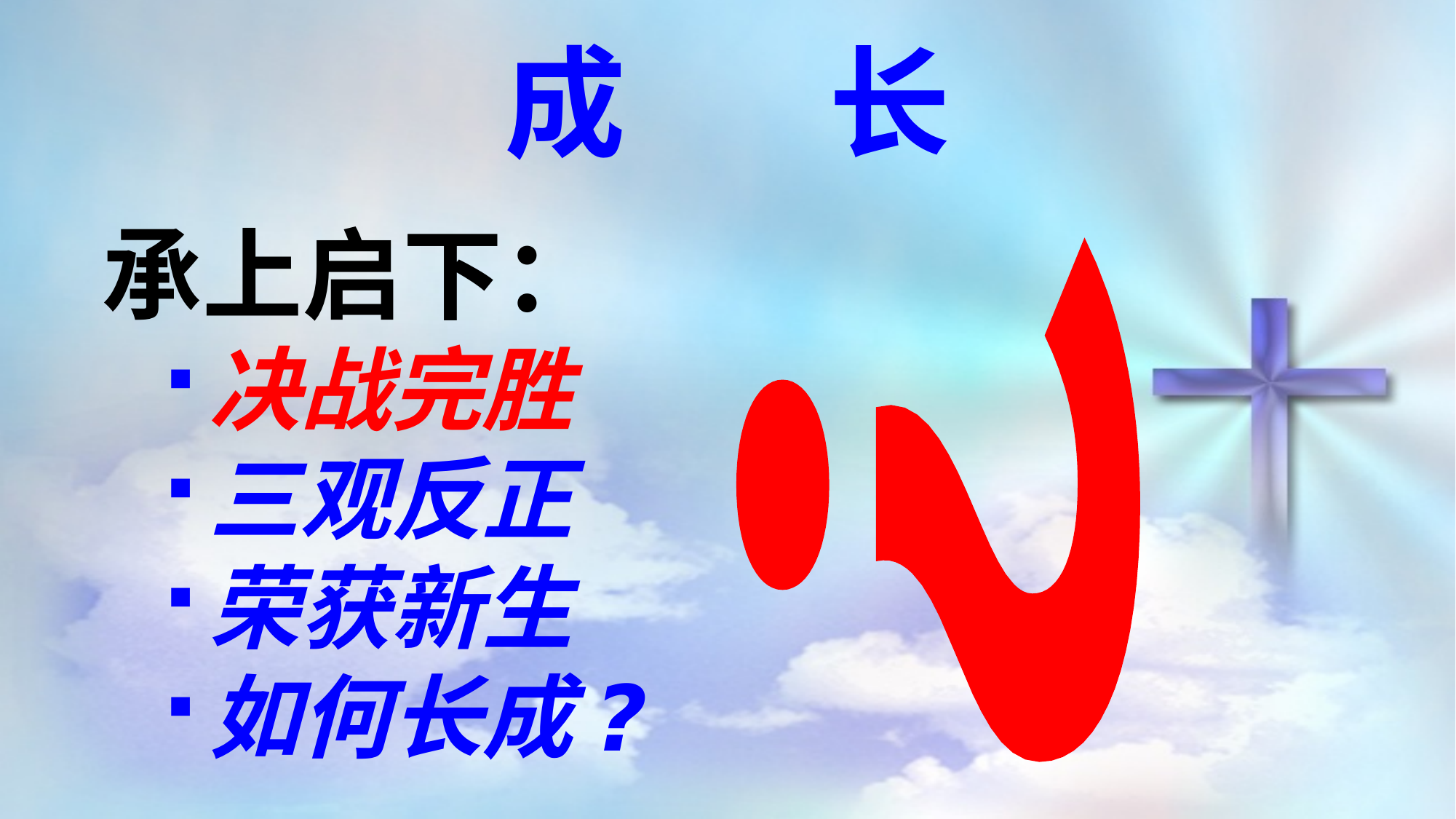

成   长
承上启下：
决战完胜
三观反正
荣获新生
如何长成?
？